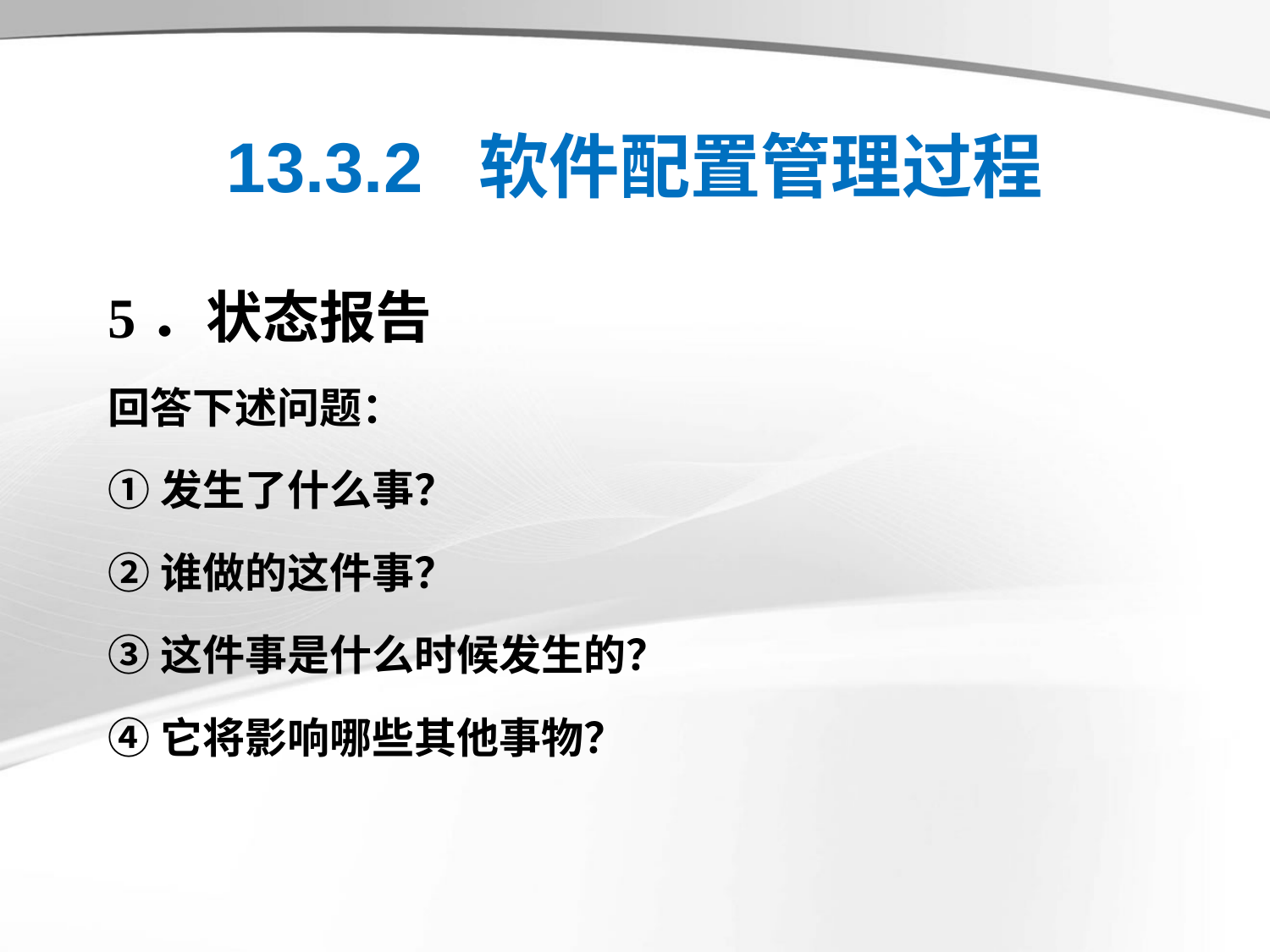

# 13.3.2  软件配置管理过程
5．状态报告
回答下述问题：
①发生了什么事？
②谁做的这件事？
③这件事是什么时候发生的？
④它将影响哪些其他事物？